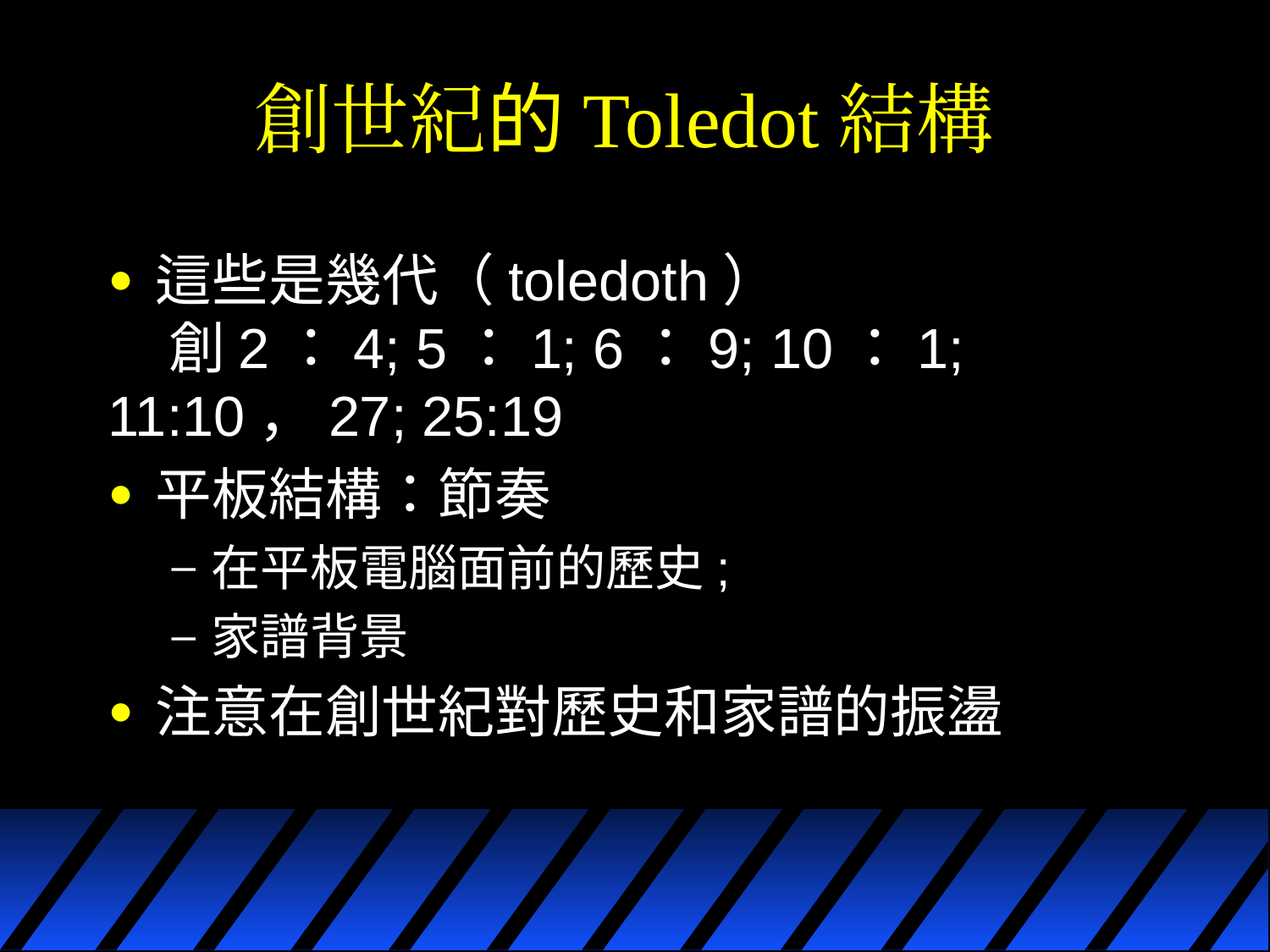

# 創世紀的Toledot結構
這些是幾代（toledoth）
   創2：4; 5：1; 6：9; 10：1; 11:10，27; 25:19
平板結構：節奏
在平板電腦面前的歷史;
家譜背景
注意在創世紀對歷史和家譜的振盪